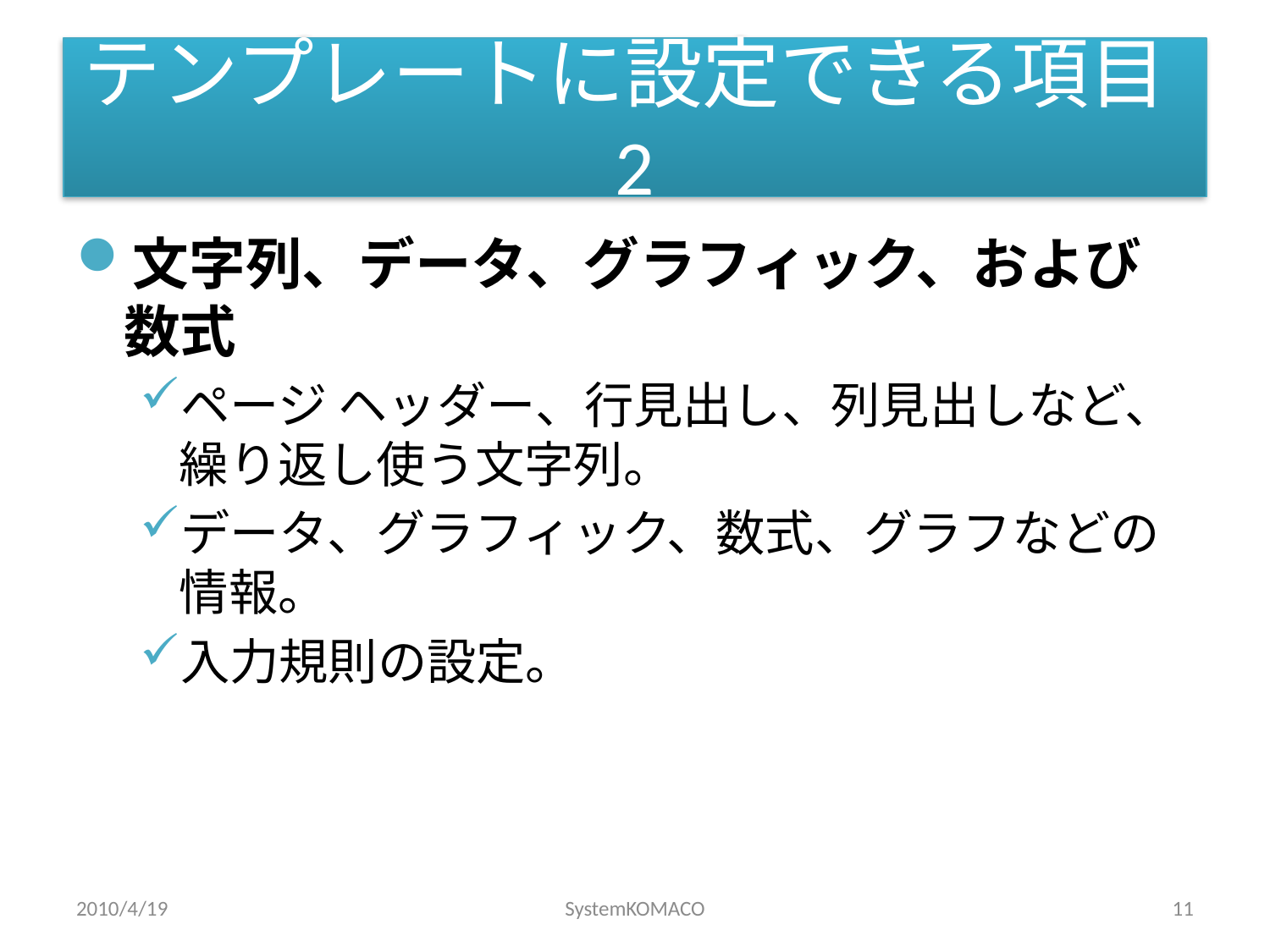

# テンプレートに設定できる項目2
文字列、データ、グラフィック、および数式
ページ ヘッダー、行見出し、列見出しなど、繰り返し使う文字列。
データ、グラフィック、数式、グラフなどの情報。
入力規則の設定。
2010/4/19
SystemKOMACO
11